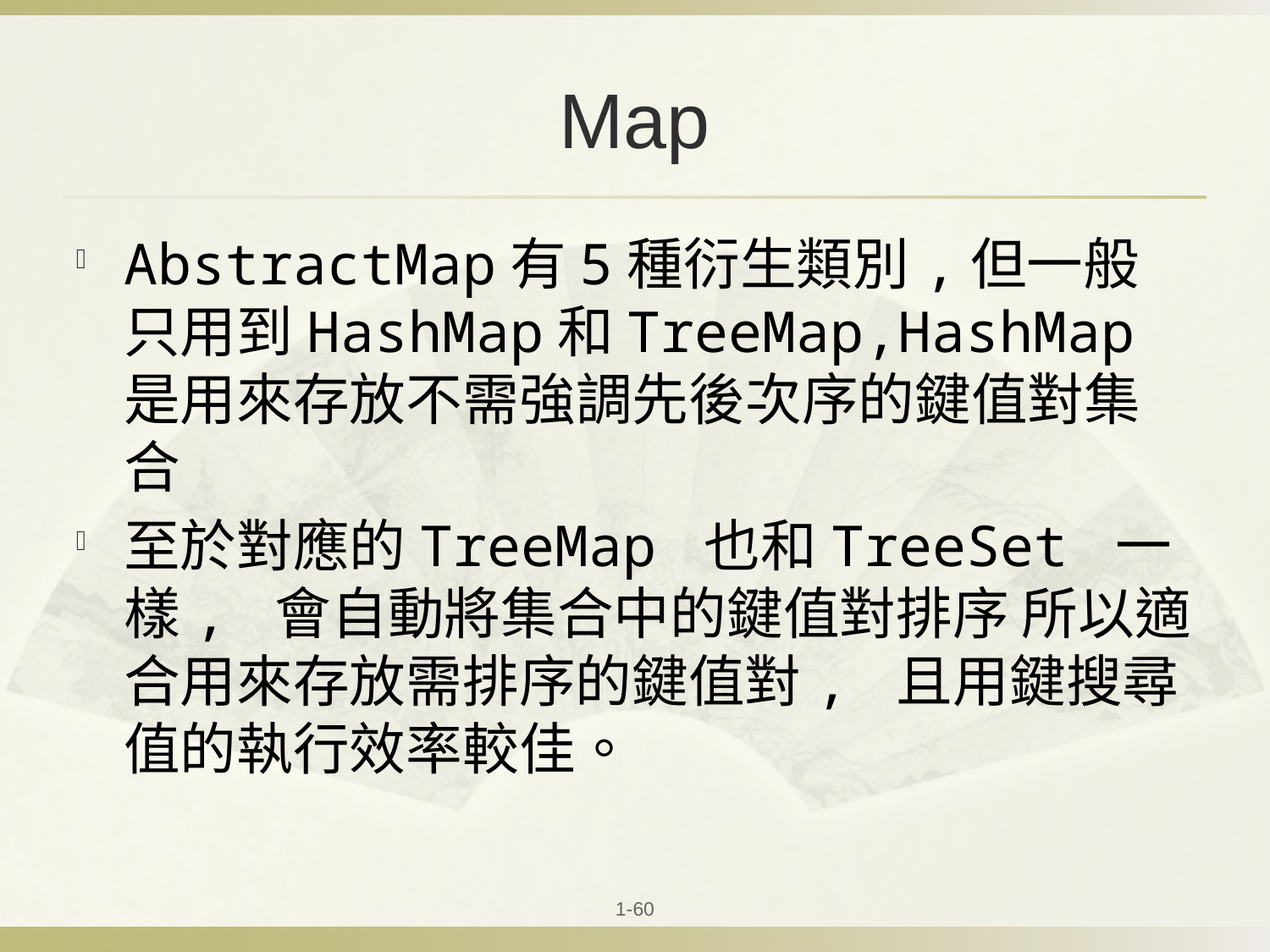

# Map
AbstractMap有5種衍生類別,但一般只用到HashMap和TreeMap,HashMap 是用來存放不需強調先後次序的鍵值對集合
至於對應的TreeMap 也和TreeSet 一樣, 會自動將集合中的鍵值對排序 所以適合用來存放需排序的鍵值對, 且用鍵搜尋值的執行效率較佳。
1-60